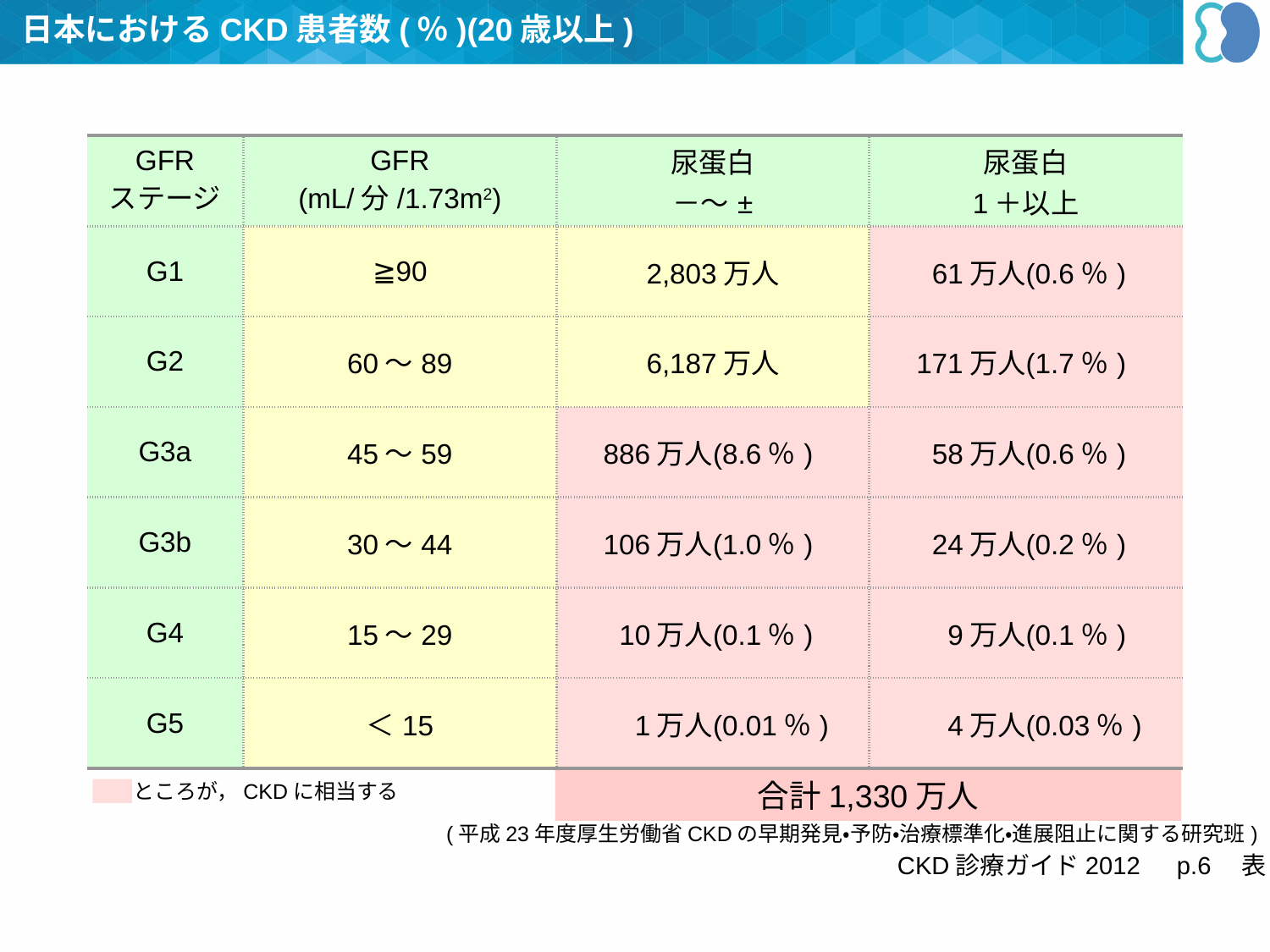

日本におけるCKD患者数(％)(20歳以上)
| GFR ステージ | GFR (mL/分/1.73m2) | 尿蛋白 －～± |  | 尿蛋白 1＋以上 |  |
| --- | --- | --- | --- | --- | --- |
| G1 | ≧90 | 2,803万人 |  | 61万人 | (0.6％) |
| G2 | 60～89 | 6,187万人 |  | 171万人 | (1.7％) |
| G3a | 45～59 | 886万人 | (8.6％) | 58万人 | (0.6％) |
| G3b | 30～44 | 106万人 | (1.0％) | 24万人 | (0.2％) |
| G4 | 15～29 | 10万人 | (0.1％) | 9万人 | (0.1％) |
| G5 | ＜15 | 1万人 | (0.01％) | 4万人 | (0.03％) |
合計1,330万人
のところが，CKDに相当する

(平成23年度厚生労働省CKDの早期発見・予防・治療標準化・進展阻止に関する研究班)
CKD診療ガイド2012　p.6　表4